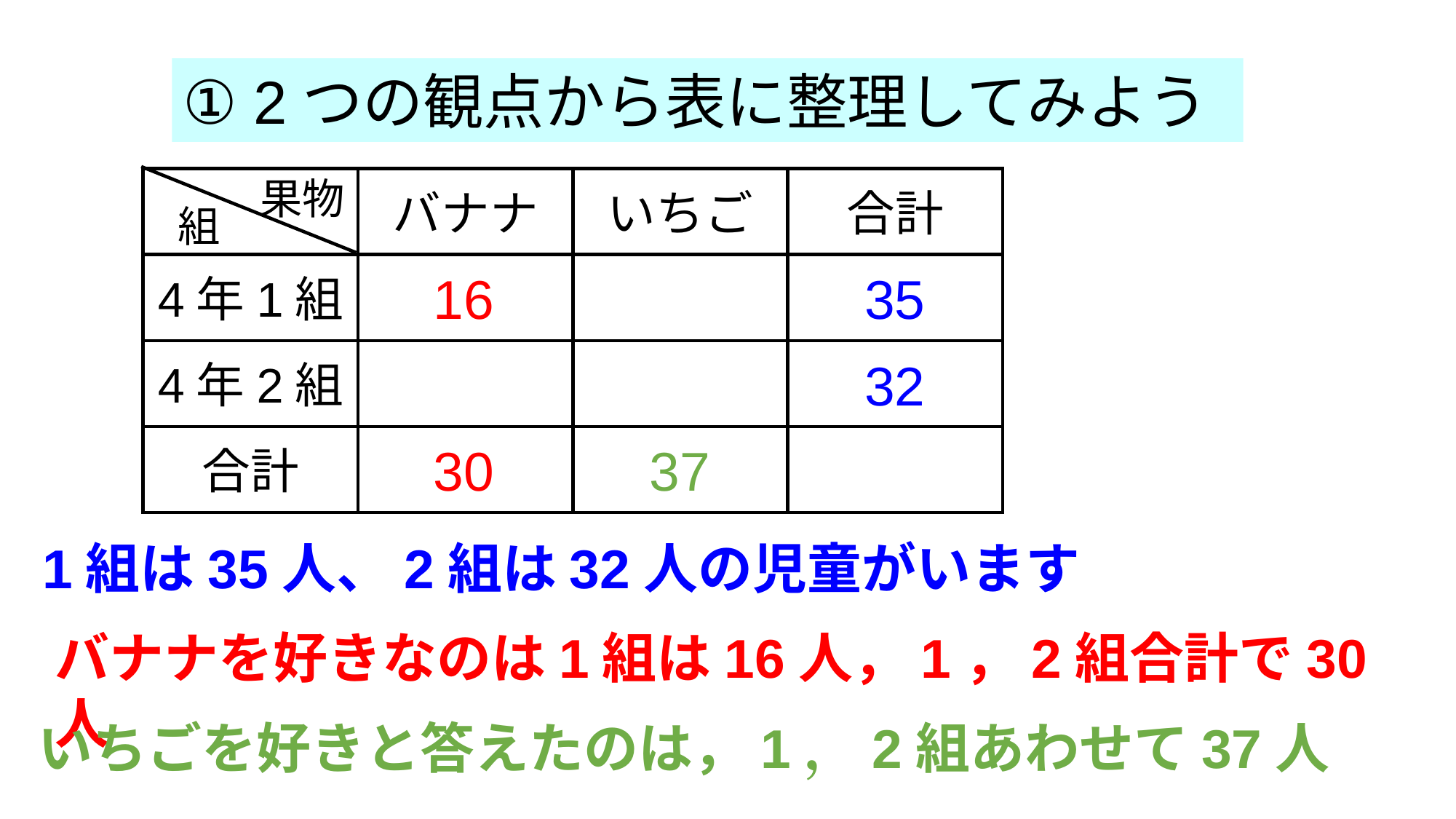

① 2つの観点から表に整理してみよう
果物

バナナ
いちご
合計
4年1組

4年2組

合計

組
16
35
32
30
37
1組は35人、2組は32人の児童がいます
バナナを好きなのは1組は16人，1，2組合計で30人
いちごを好きと答えたのは，1，2組あわせて37人